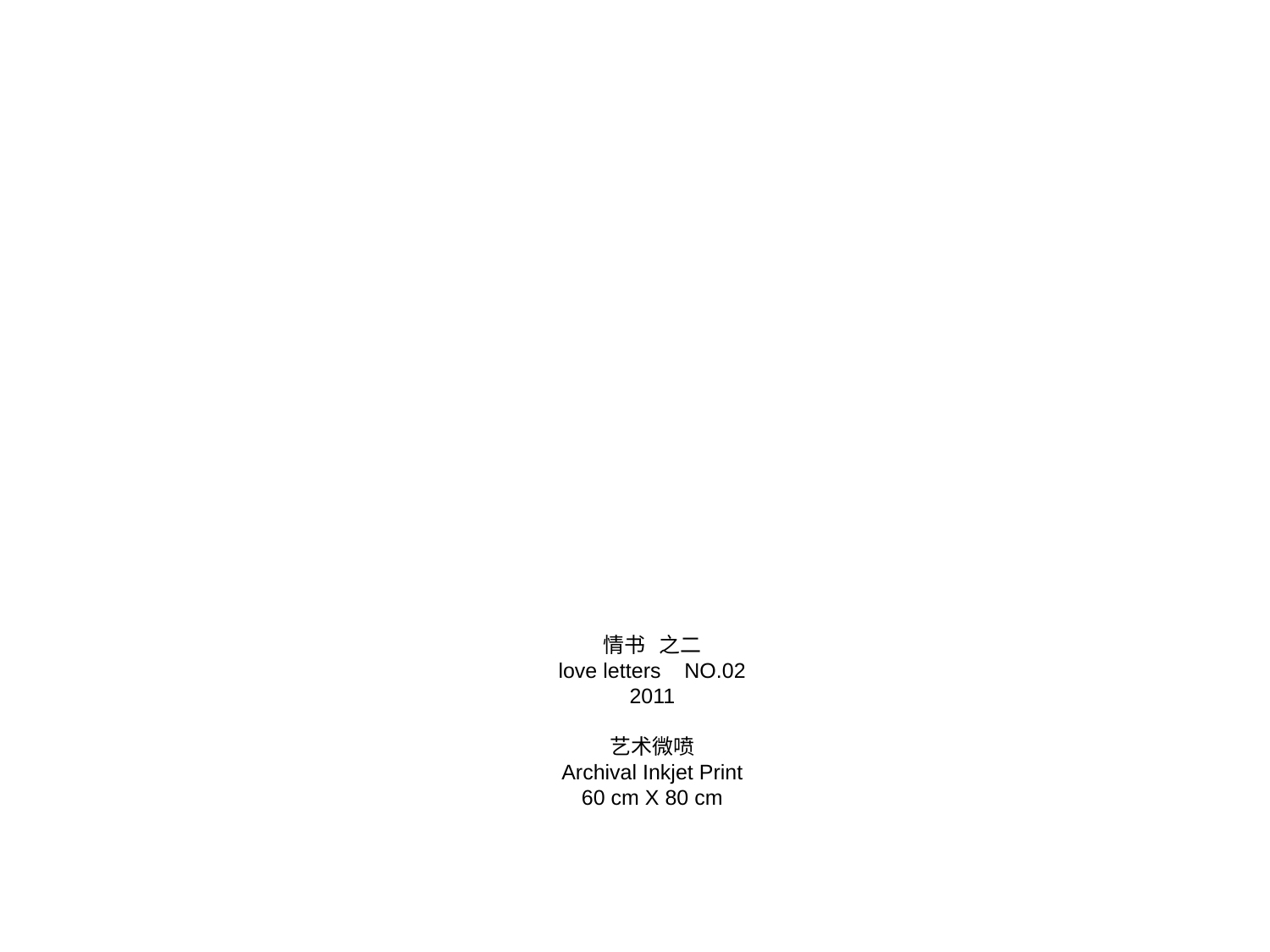

情书   之二
love letters    NO.02
2011

艺术微喷
Archival Inkjet Print
60 cm X 80 cm